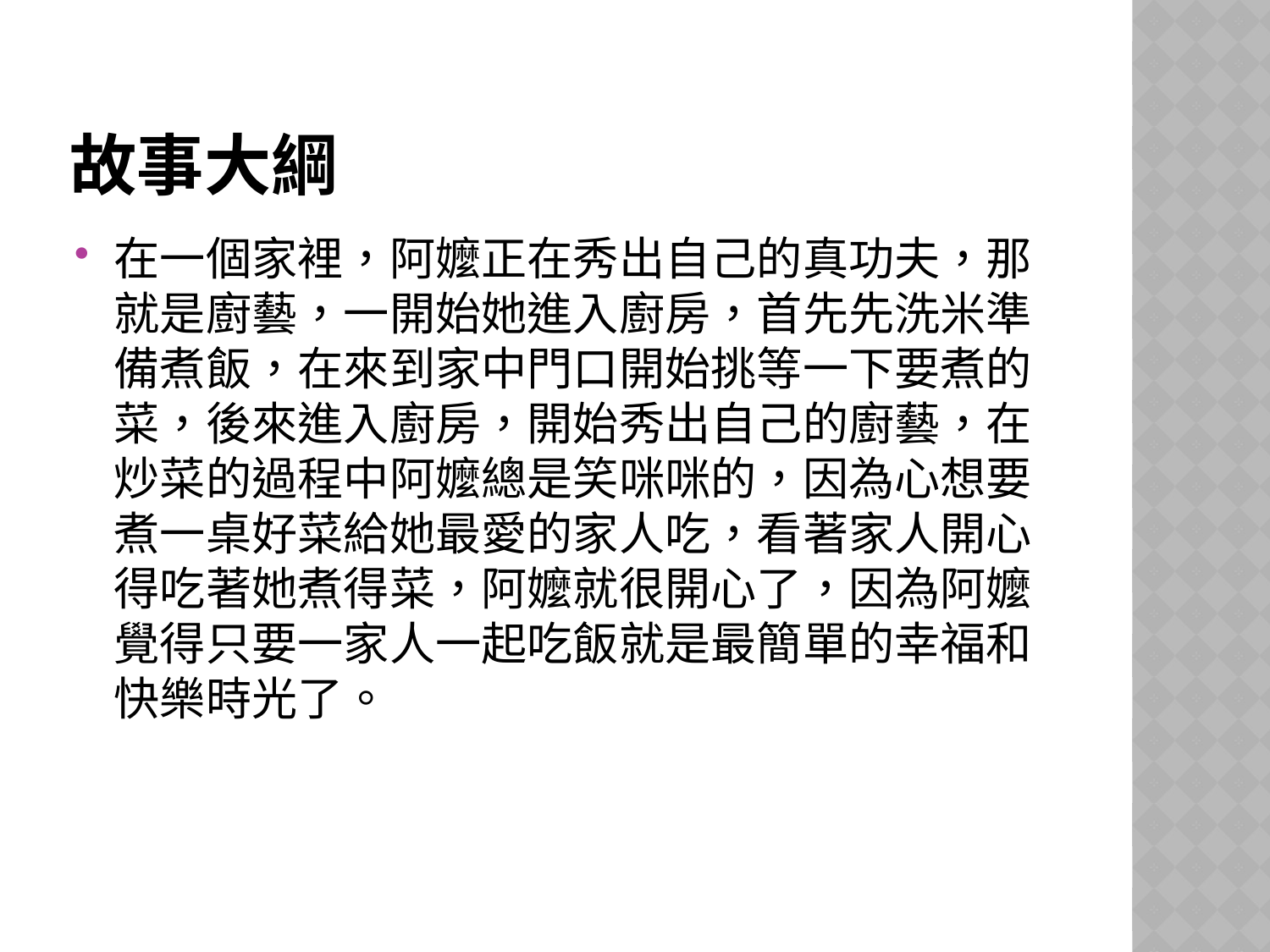

# 故事大綱
在一個家裡，阿嬤正在秀出自己的真功夫，那就是廚藝，一開始她進入廚房，首先先洗米準備煮飯，在來到家中門口開始挑等一下要煮的菜，後來進入廚房，開始秀出自己的廚藝，在炒菜的過程中阿嬤總是笑咪咪的，因為心想要煮一桌好菜給她最愛的家人吃，看著家人開心得吃著她煮得菜，阿嬤就很開心了，因為阿嬤覺得只要一家人一起吃飯就是最簡單的幸福和快樂時光了。